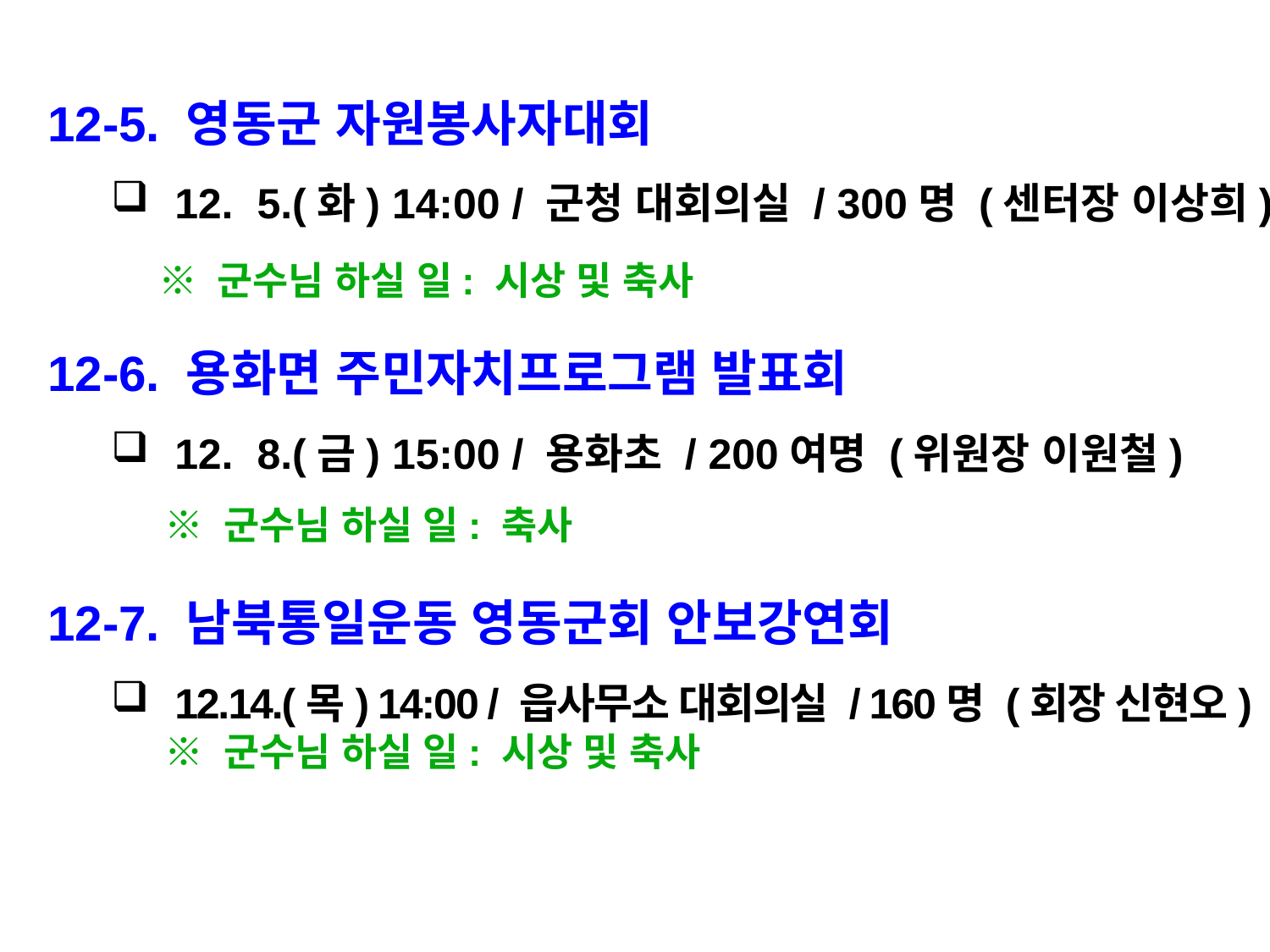

12-5. 영동군 자원봉사자대회
12.  5.(화) 14:00 / 군청 대회의실 / 300명 (센터장 이상희)
    ※ 군수님 하실 일: 시상 및 축사

12-6. 용화면 주민자치프로그램 발표회
12.  8.(금) 15:00 / 용화초 / 200여명 (위원장 이원철)
     ※ 군수님 하실 일: 축사

12-7. 남북통일운동 영동군회 안보강연회
12.14.(목) 14:00 / 읍사무소 대회의실 / 160명 (회장 신현오)
     ※ 군수님 하실 일: 시상 및 축사